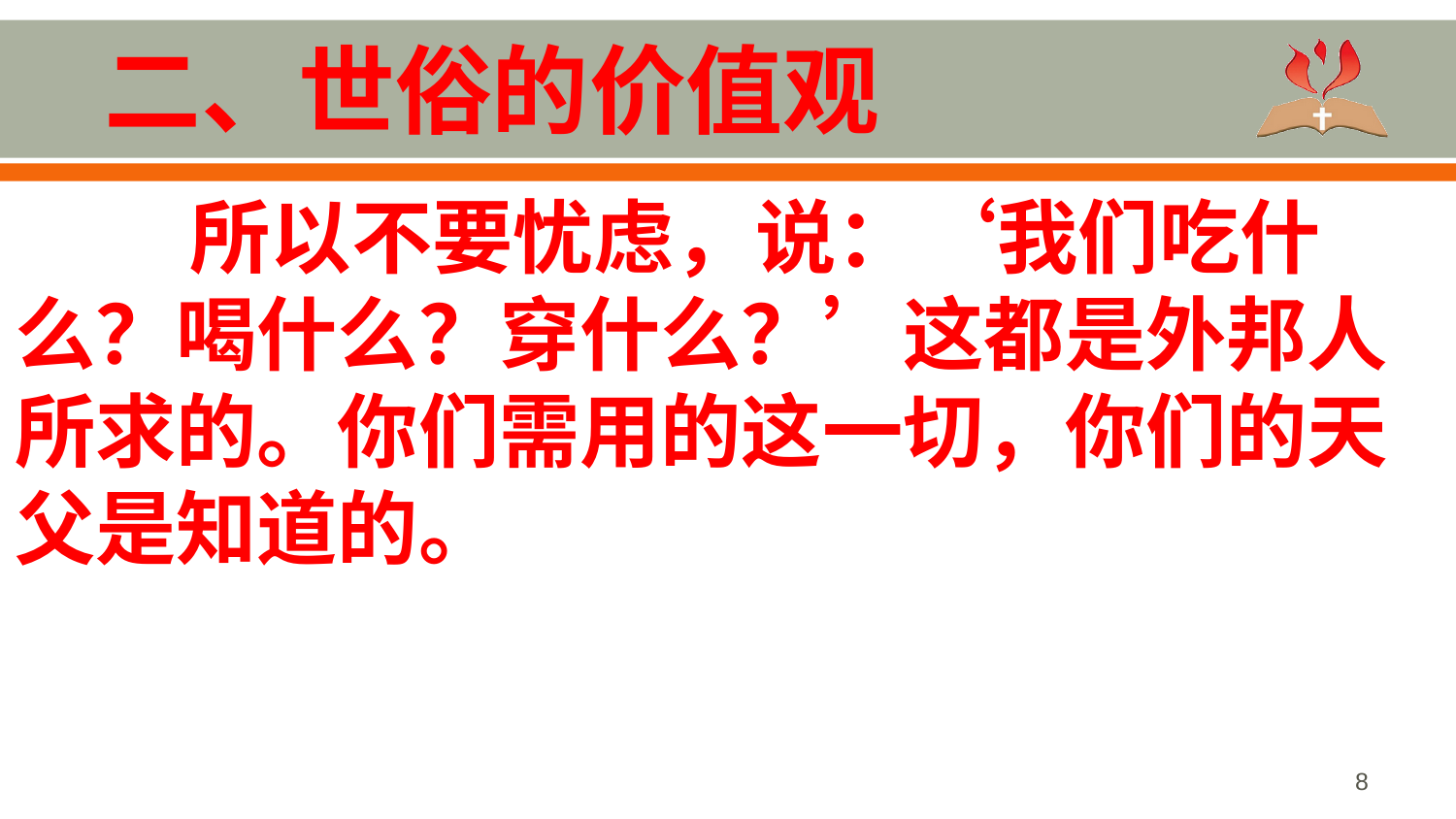

# 二、世俗的价值观
     所以不要忧虑，说：‘我们吃什么？喝什么？穿什么？’这都是外邦人所求的。你们需用的这一切，你们的天父是知道的。

8